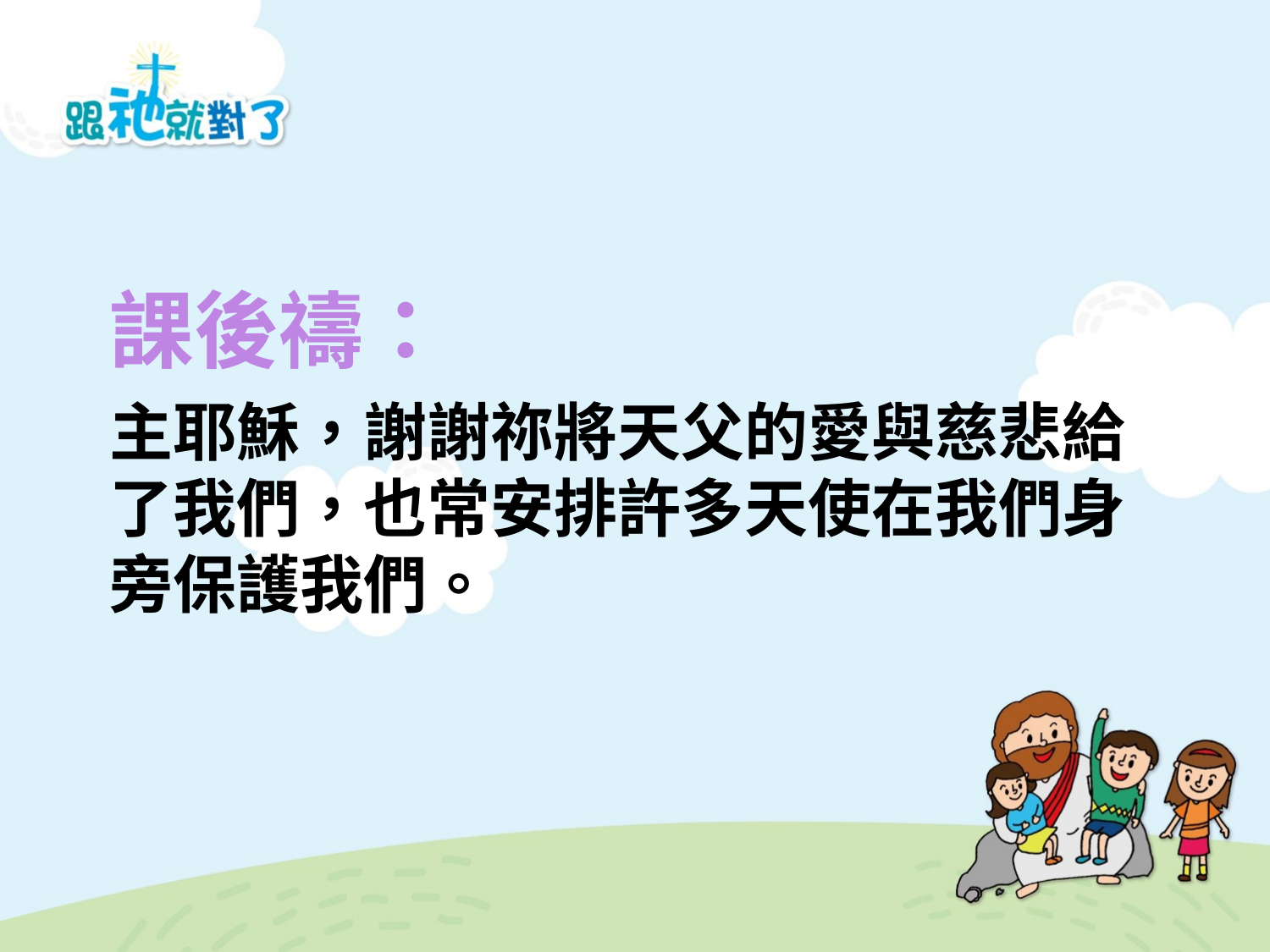

課後禱：
主耶穌，謝謝祢將天父的愛與慈悲給了我們，也常安排許多天使在我們身旁保護我們。